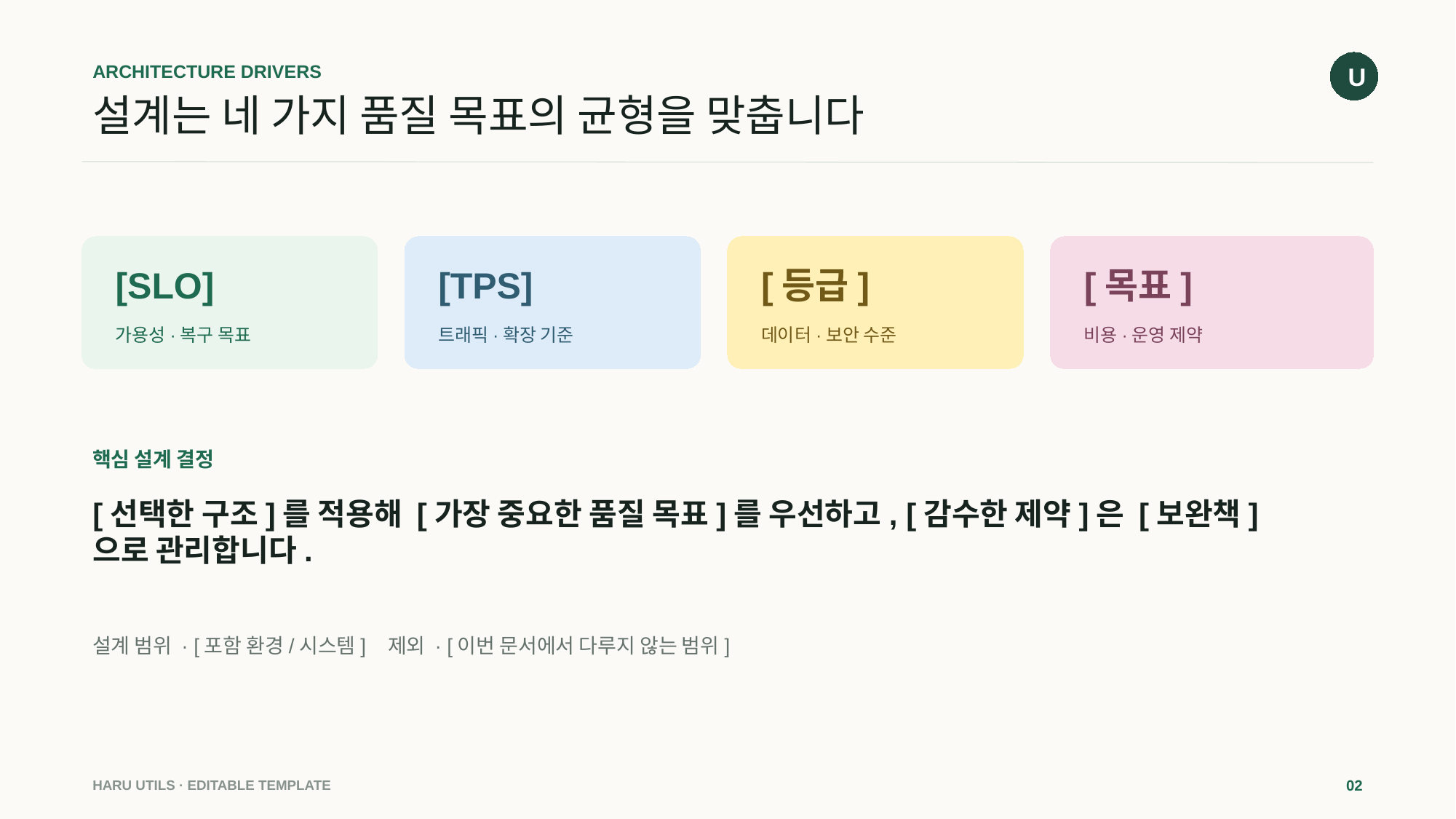

U
ARCHITECTURE DRIVERS
# 설계는 네 가지 품질 목표의 균형을 맞춥니다

[SLO]
[TPS]
[등급]
[목표]
가용성·복구 목표
트래픽·확장 기준
데이터·보안 수준
비용·운영 제약
핵심 설계 결정
[선택한 구조]를 적용해 [가장 중요한 품질 목표]를 우선하고, [감수한 제약]은 [보완책]으로 관리합니다.
설계 범위 · [포함 환경/시스템]   제외 · [이번 문서에서 다루지 않는 범위]
HARU UTILS · EDITABLE TEMPLATE
02